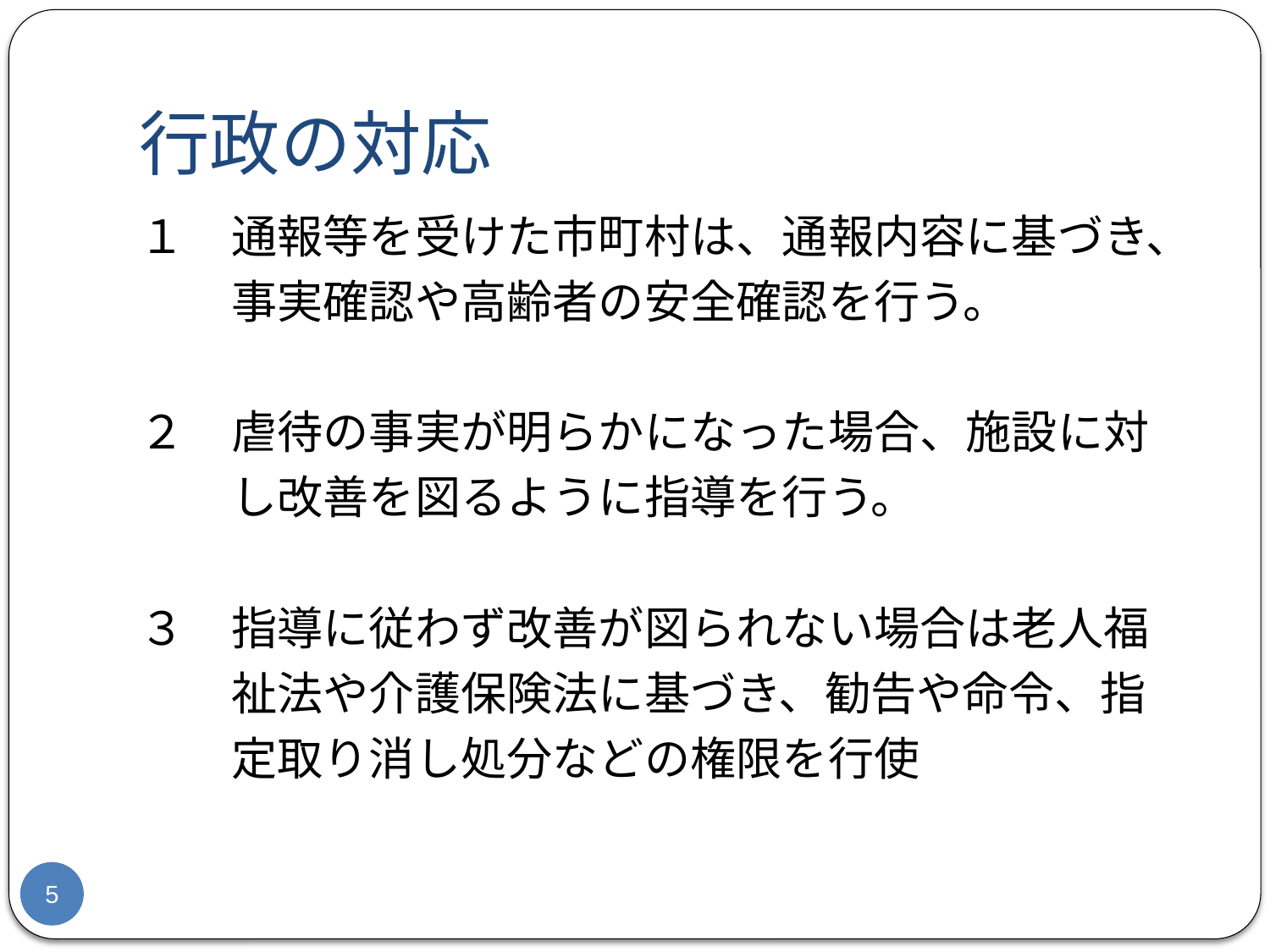

# 行政の対応
１　通報等を受けた市町村は、通報内容に基づき、
　　事実確認や高齢者の安全確認を行う。

２　虐待の事実が明らかになった場合、施設に対
　　し改善を図るように指導を行う。

３　指導に従わず改善が図られない場合は老人福
　　祉法や介護保険法に基づき、勧告や命令、指
　　定取り消し処分などの権限を行使

5